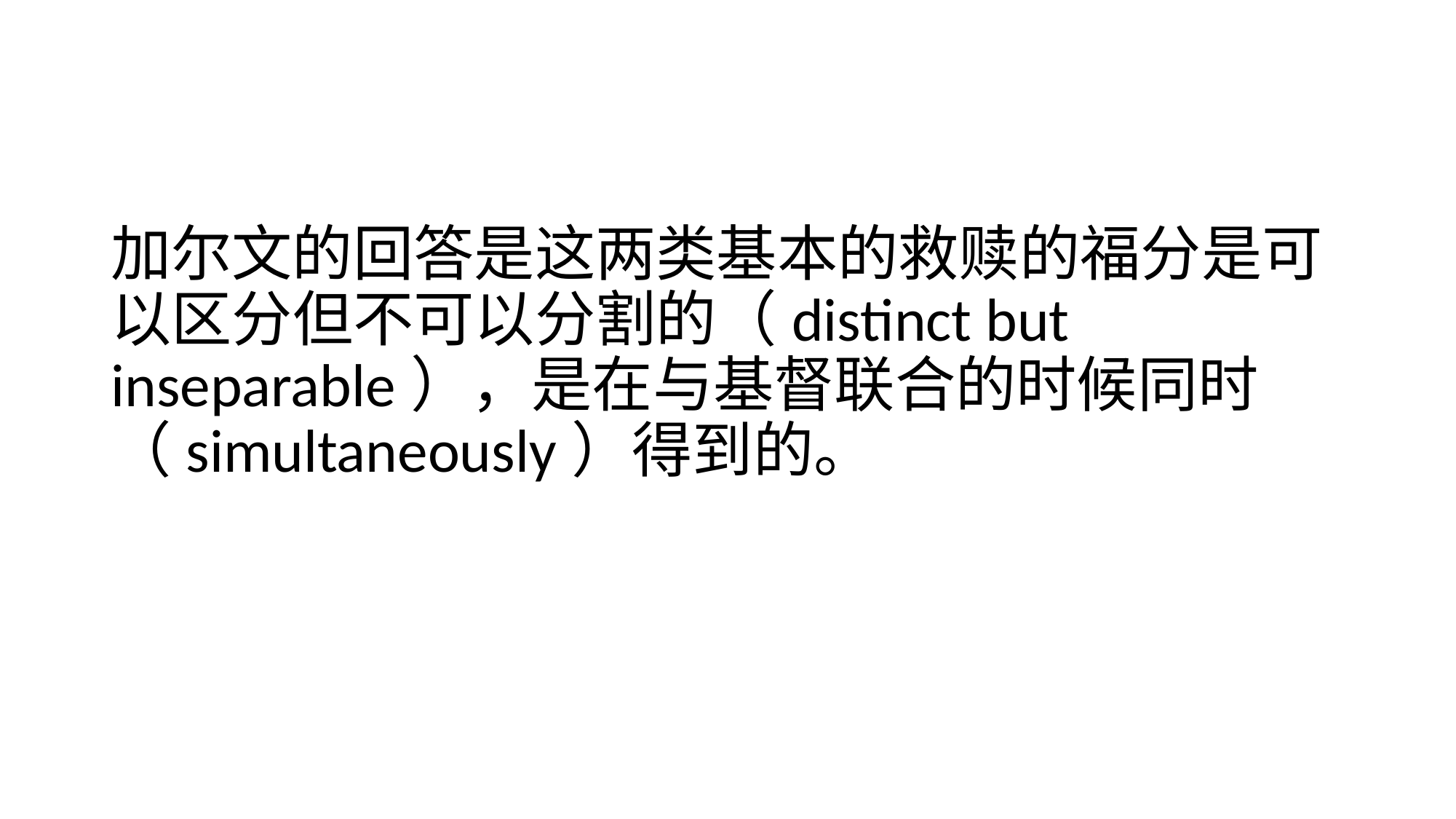

#
加尔文的回答是这两类基本的救赎的福分是可以区分但不可以分割的（distinct but inseparable），是在与基督联合的时候同时（simultaneously）得到的。